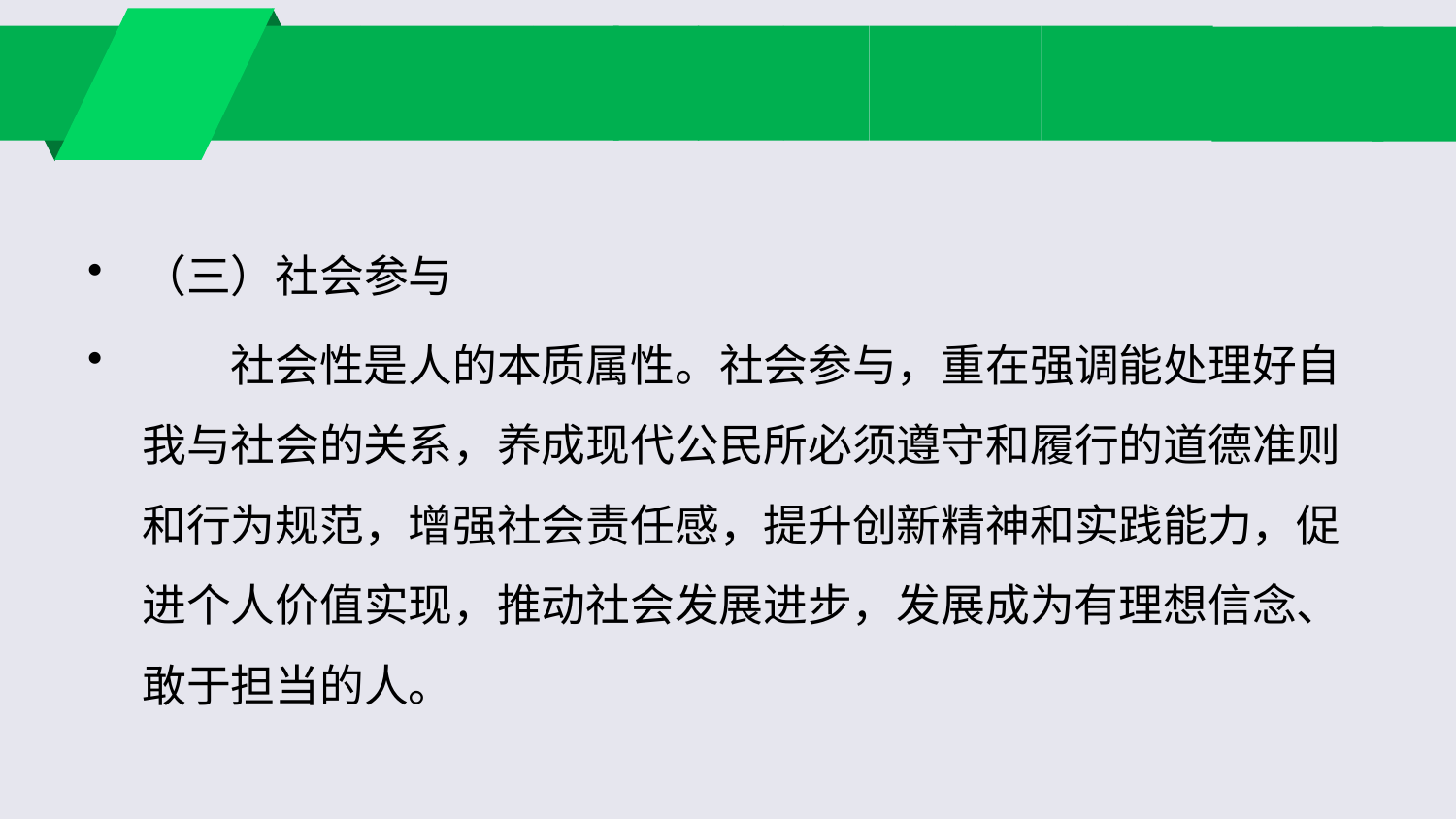

#
（三）社会参与
　　社会性是人的本质属性。社会参与，重在强调能处理好自我与社会的关系，养成现代公民所必须遵守和履行的道德准则和行为规范，增强社会责任感，提升创新精神和实践能力，促进个人价值实现，推动社会发展进步，发展成为有理想信念、敢于担当的人。